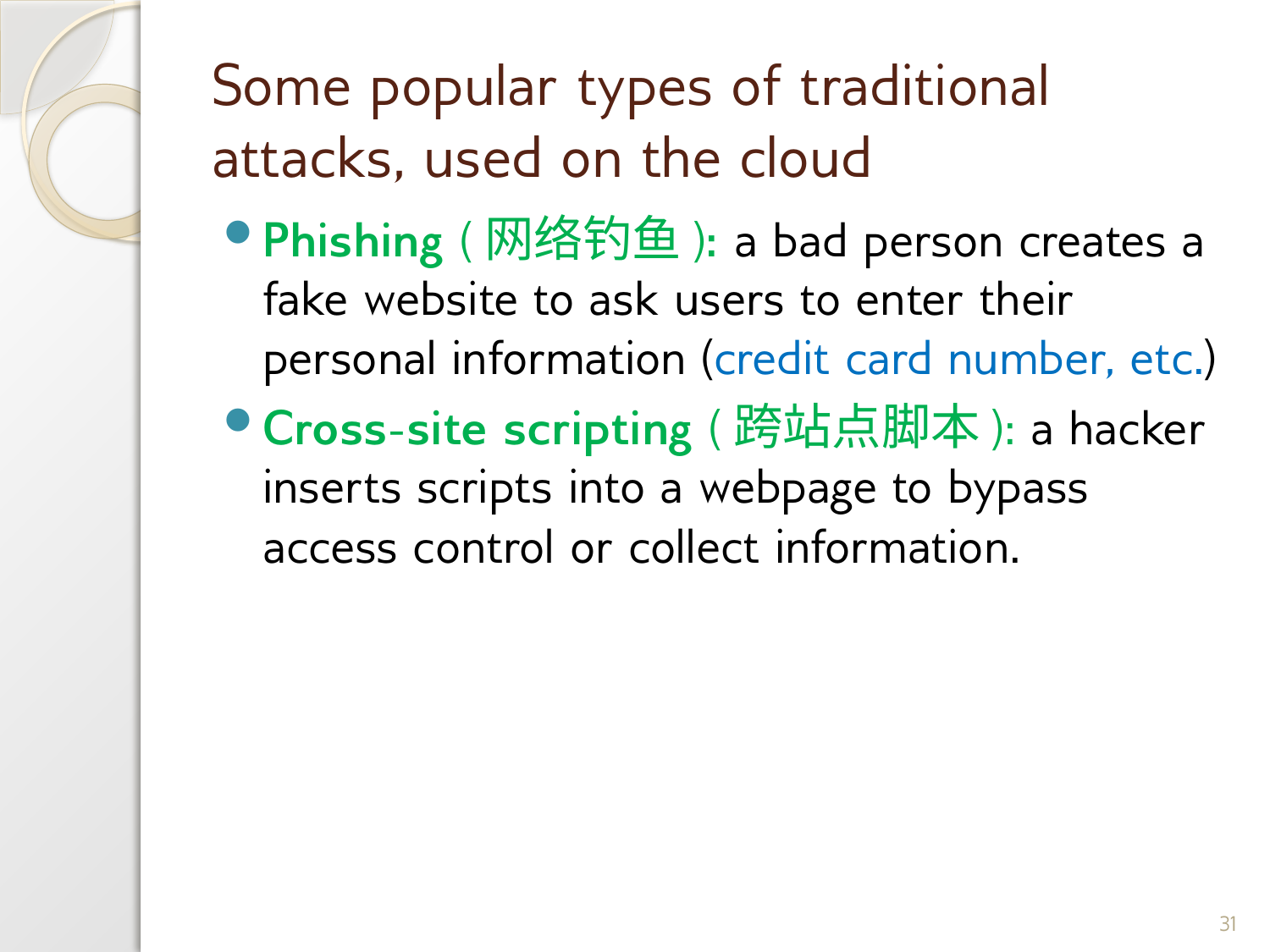

# Some popular types of traditional attacks, used on the cloud
Phishing (网络钓鱼): a bad person creates a fake website to ask users to enter their personal information (credit card number, etc.)
Cross-site scripting (跨站点脚本): a hacker inserts scripts into a webpage to bypass access control or collect information.
31